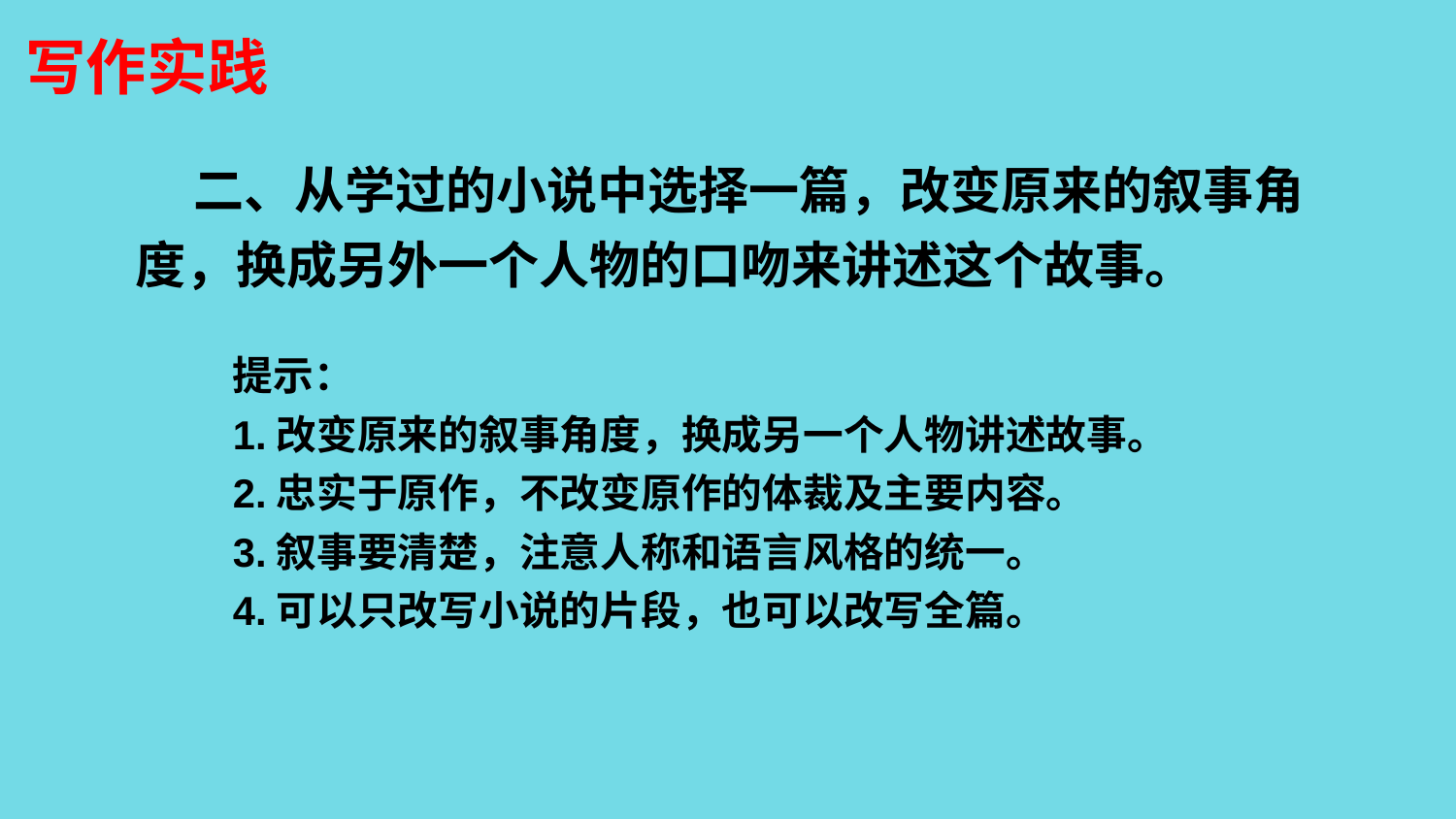

写作实践
    二、从学过的小说中选择一篇，改变原来的叙事角度，换成另外一个人物的口吻来讲述这个故事。
提示：
1.改变原来的叙事角度，换成另一个人物讲述故事。
2.忠实于原作，不改变原作的体裁及主要内容。
3.叙事要清楚，注意人称和语言风格的统一。
4.可以只改写小说的片段，也可以改写全篇。